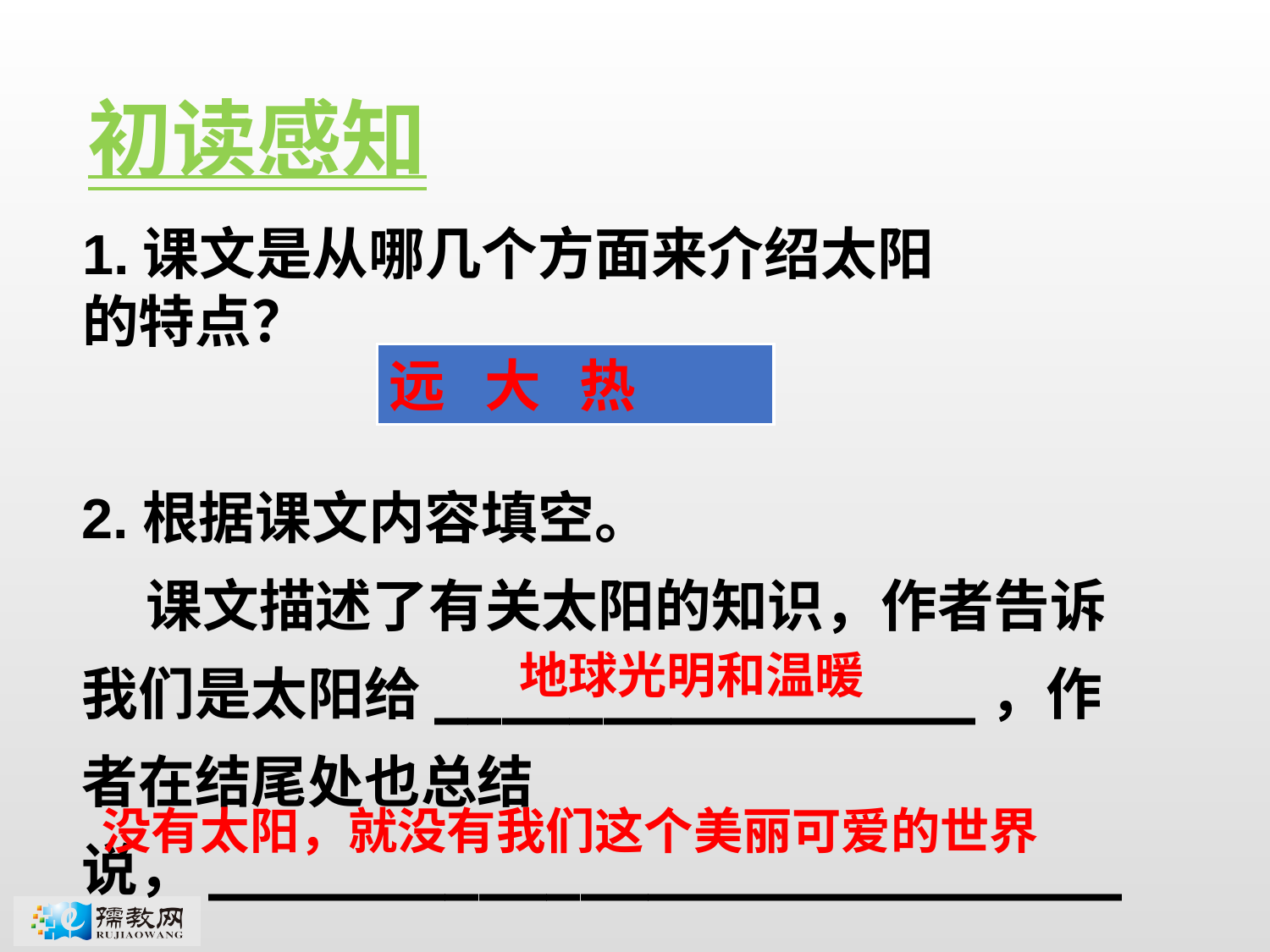

初读感知
1.课文是从哪几个方面来介绍太阳的特点？
远   大   热
2.根据课文内容填空。
    课文描述了有关太阳的知识，作者告诉我们是太阳给________________，作者在结尾处也总结说，____________________________________。
地球光明和温暖
没有太阳，就没有我们这个美丽可爱的世界